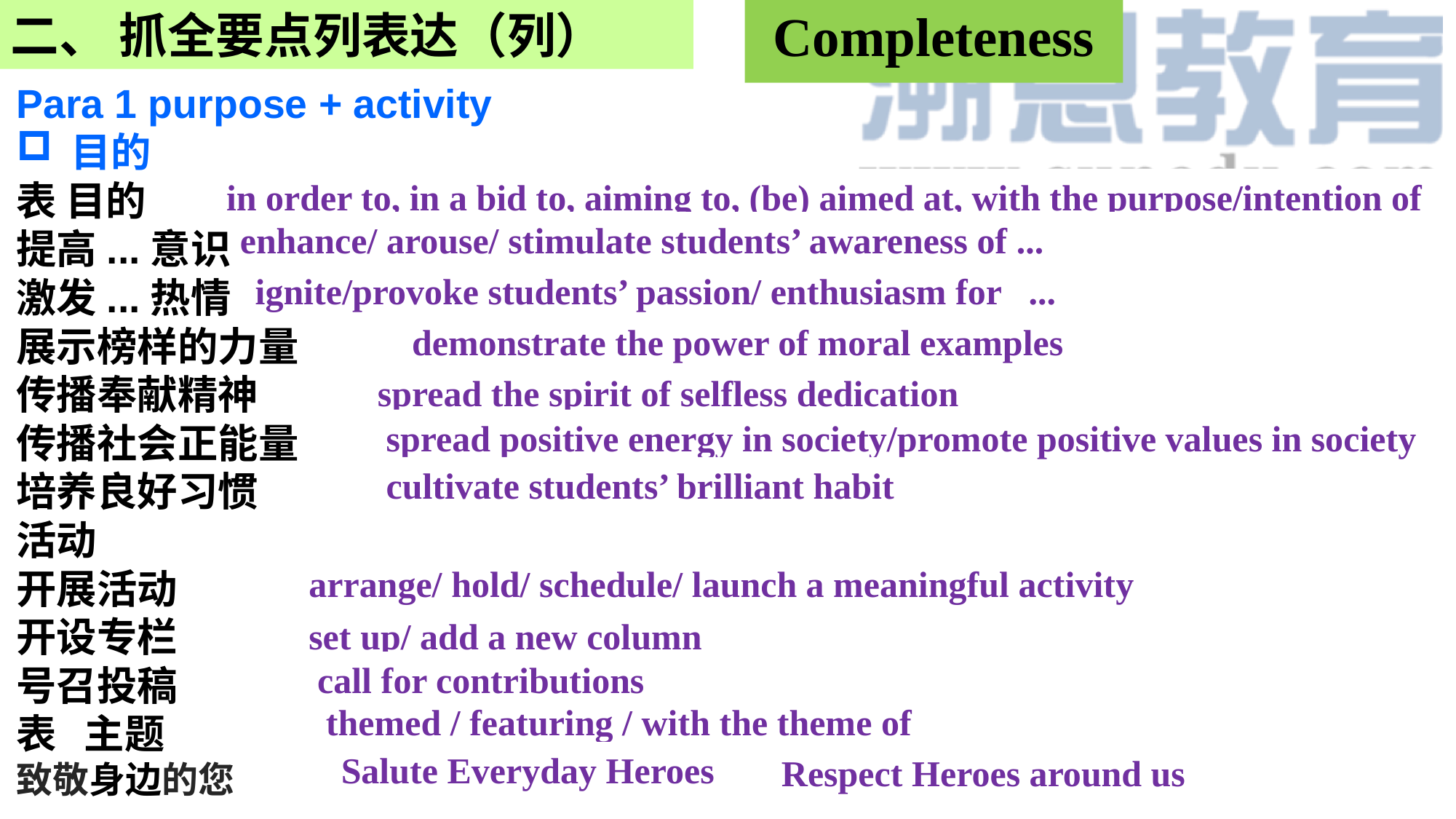

二、 抓全要点列表达（列）
Completeness

Para 1 purpose + activity
目的
表 目的
提高...意识
激发...热情
展示榜样的力量
传播奉献精神
传播社会正能量
培养良好习惯
活动
开展活动
开设专栏
号召投稿
表   主题
致敬身边的您

in order to, in a bid to, aiming to, (be) aimed at, with the purpose/intention of
enhance/ arouse/ stimulate students’ awareness of ...
ignite/provoke students’ passion/ enthusiasm for   ...
demonstrate the power of moral examples
spread the spirit of selfless dedication
spread positive energy in society/promote positive values in society
cultivate students’ brilliant habit
arrange/ hold/ schedule/ launch a meaningful activity
set up/ add a new column
call for contributions
themed / featuring / with the theme of
Salute Everyday Heroes
Respect Heroes around us